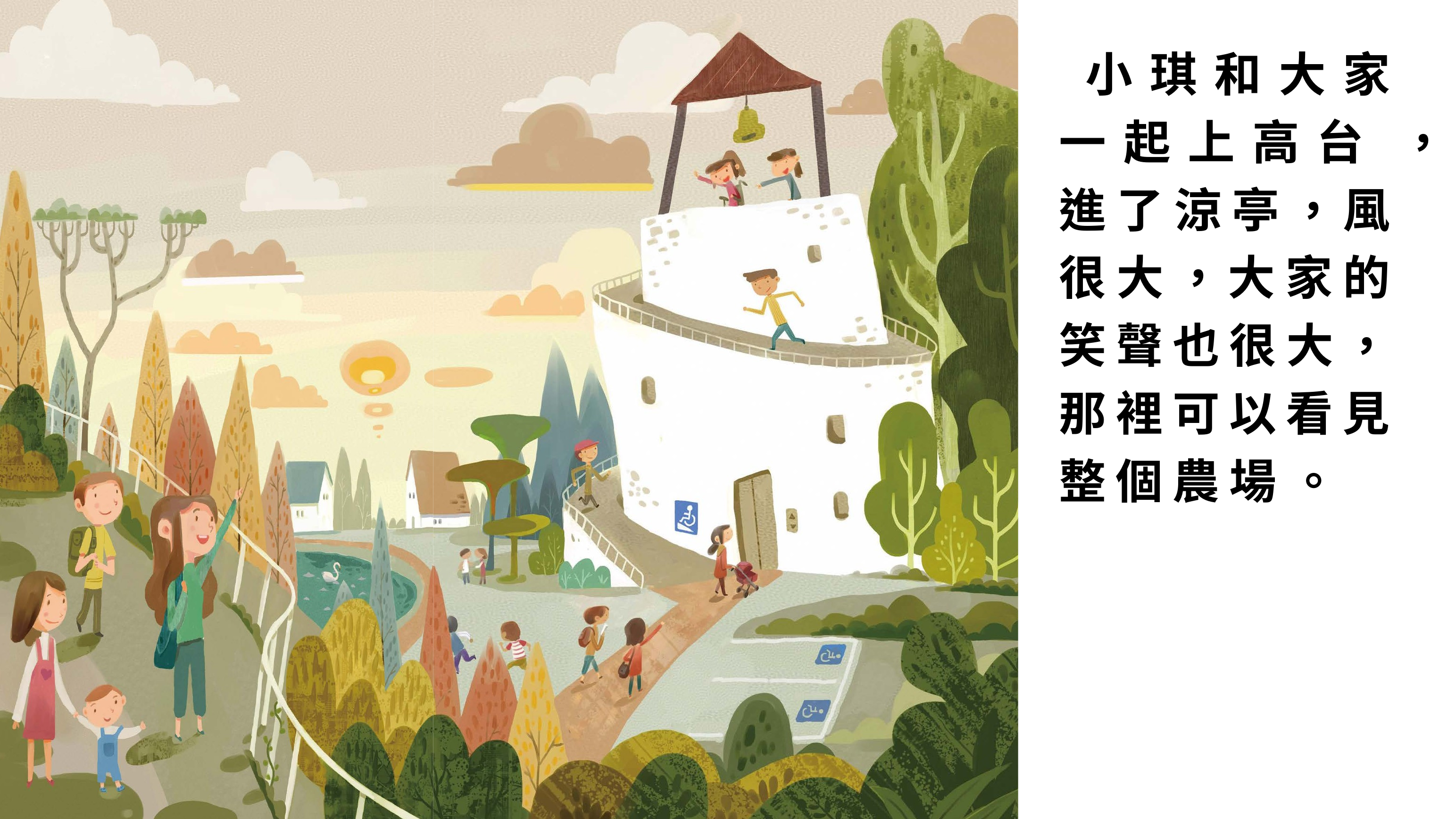

小琪和大家一起上高台 ，進了涼亭，風很大，大家的笑聲也很大，那裡可以看見整個農場。